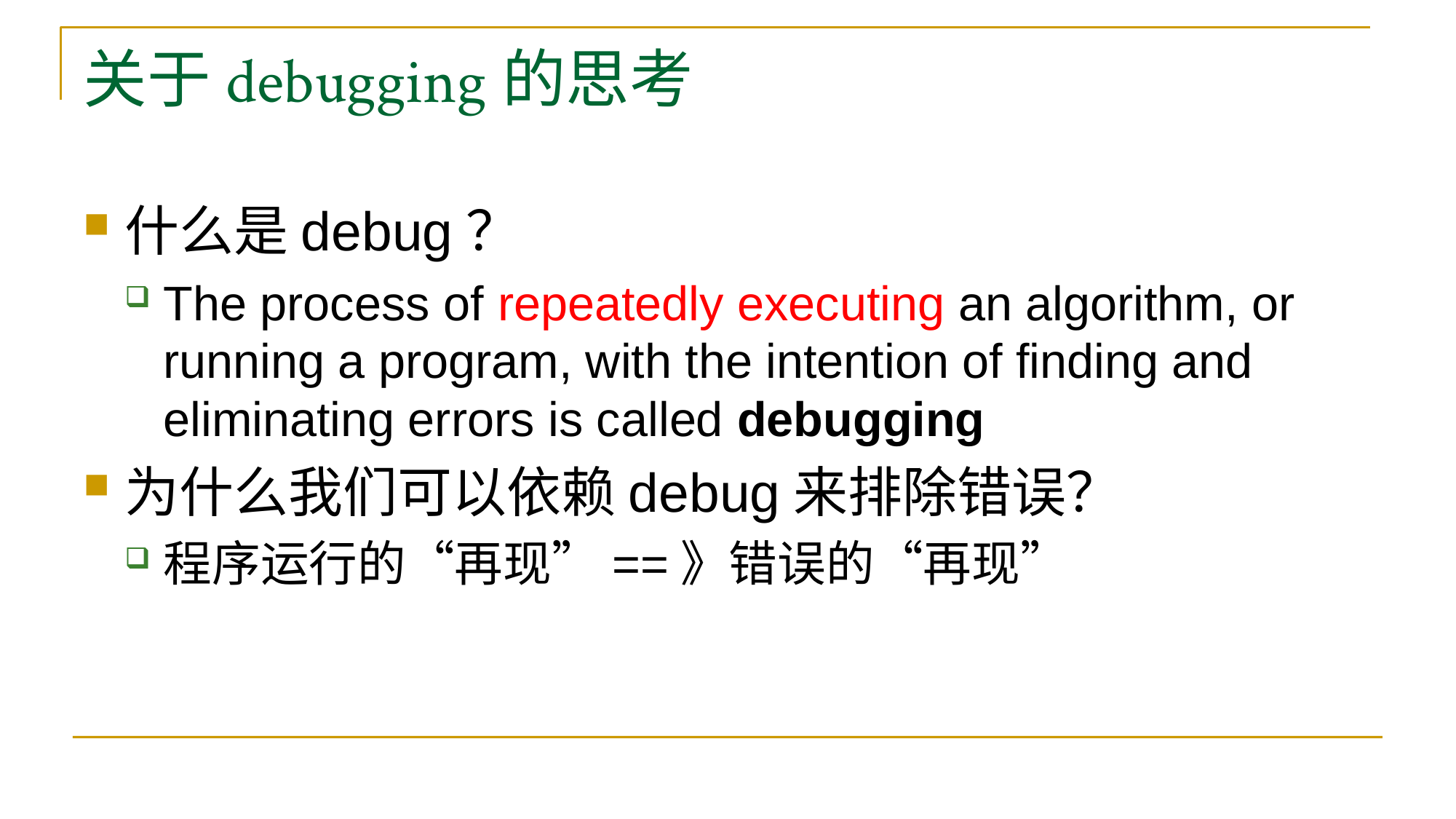

# 关于debugging的思考
什么是debug？
The process of repeatedly executing an algorithm, or running a program, with the intention of finding and eliminating errors is called debugging
为什么我们可以依赖debug来排除错误？
程序运行的“再现”==》错误的“再现”